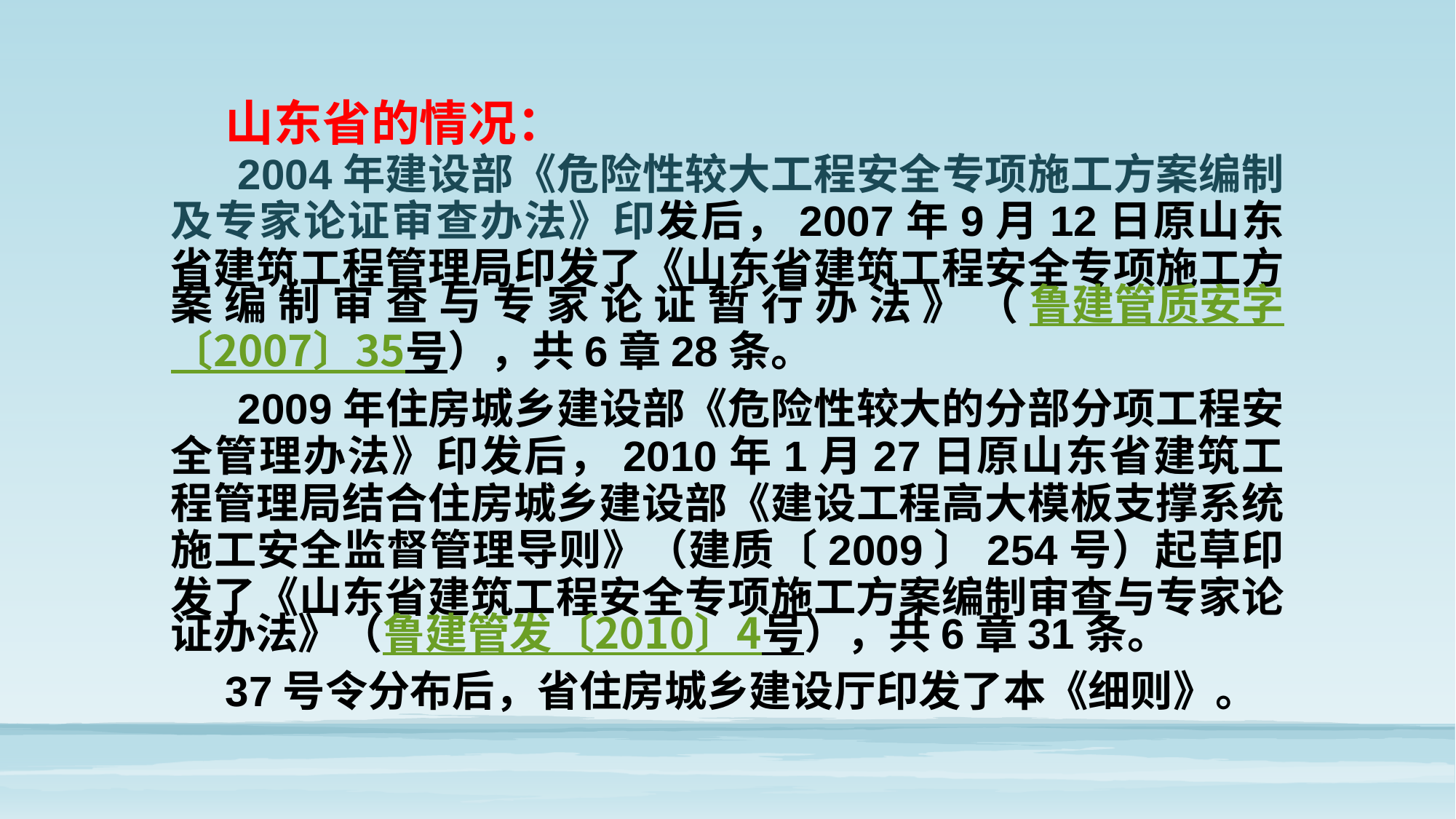

山东省的情况：
 2004年建设部《危险性较大工程安全专项施工方案编制及专家论证审查办法》印发后，2007年9月12日原山东省建筑工程管理局印发了《山东省建筑工程安全专项施工方案编制审查与专家论证暂行办法》（鲁建管质安字〔2007〕35号），共6章28条。
 2009年住房城乡建设部《危险性较大的分部分项工程安全管理办法》印发后，2010年1月27日原山东省建筑工程管理局结合住房城乡建设部《建设工程高大模板支撑系统施工安全监督管理导则》（建质〔2009〕254号）起草印发了《山东省建筑工程安全专项施工方案编制审查与专家论证办法》（鲁建管发〔2010〕4号），共6章31条。
37号令分布后，省住房城乡建设厅印发了本《细则》。